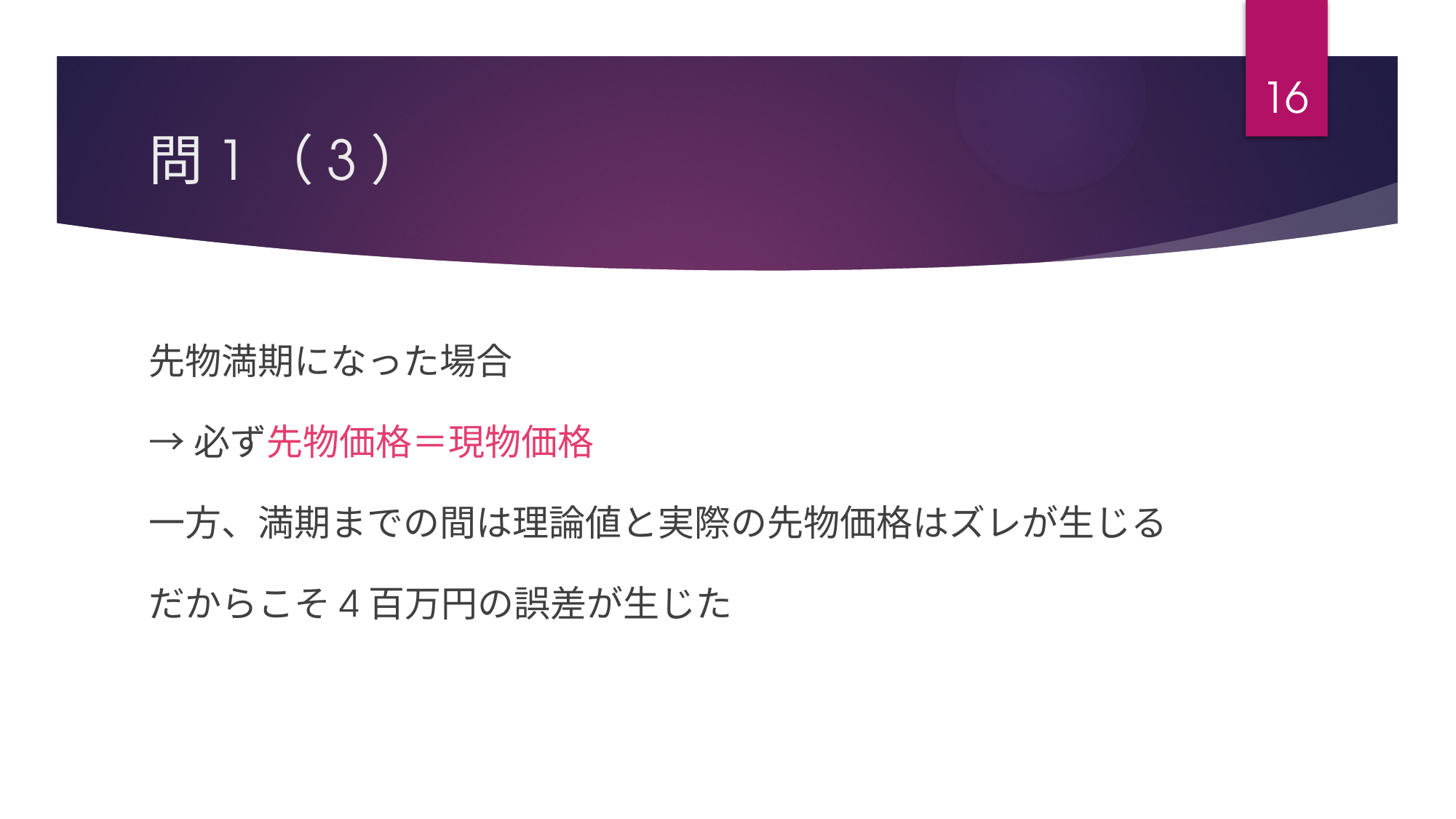

16
# 問1（3）
先物満期になった場合
→必ず先物価格＝現物価格
一方、満期までの間は理論値と実際の先物価格はズレが生じる
だからこそ4百万円の誤差が生じた